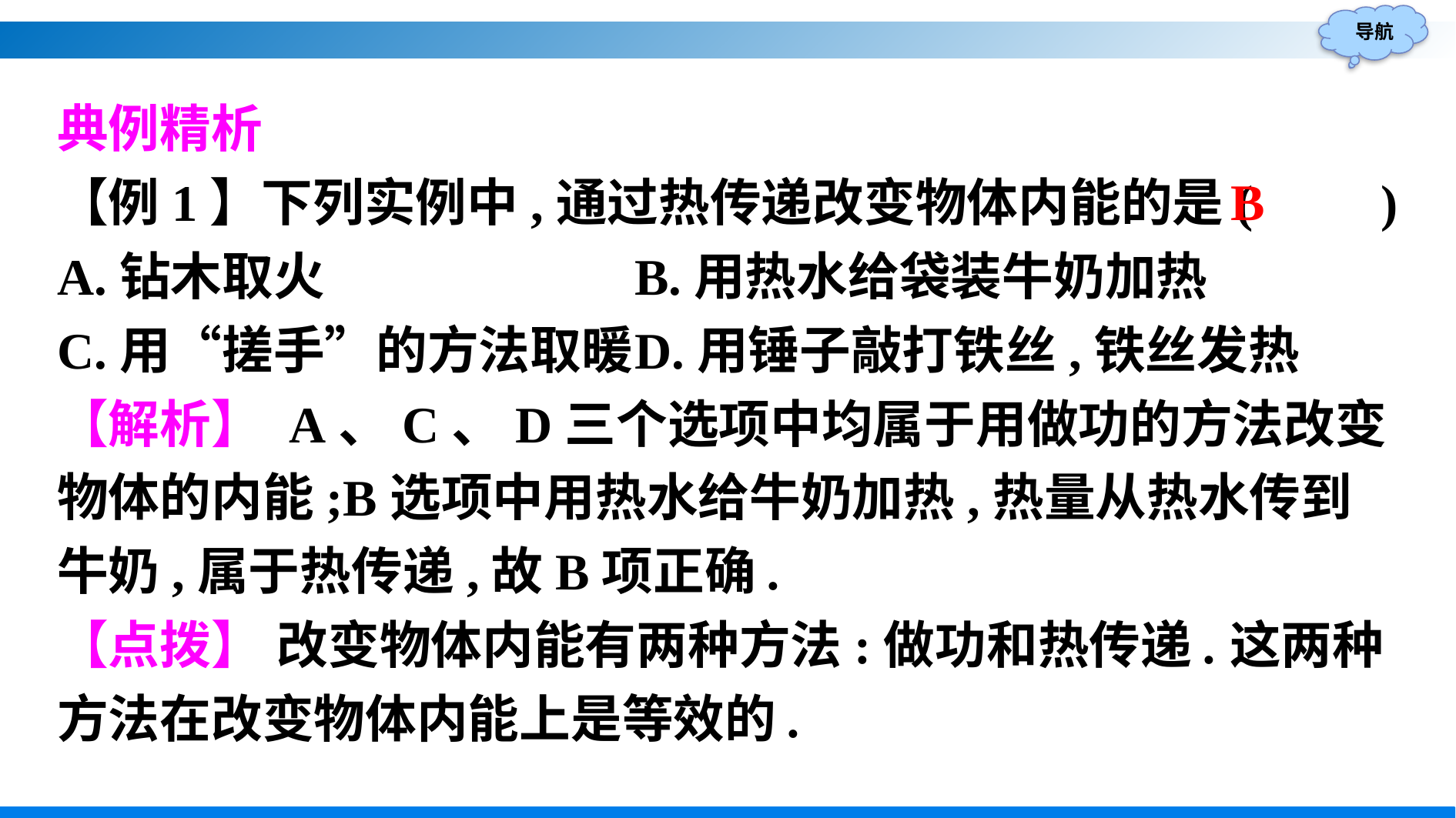

典例精析
【例1】下列实例中,通过热传递改变物体内能的是(　　)
A.钻木取火				B.用热水给袋装牛奶加热
C.用“搓手”的方法取暖	D.用锤子敲打铁丝,铁丝发热
【解析】 A、C、D三个选项中均属于用做功的方法改变物体的内能;B选项中用热水给牛奶加热,热量从热水传到牛奶,属于热传递,故B项正确.
【点拨】 改变物体内能有两种方法:做功和热传递.这两种方法在改变物体内能上是等效的.
B